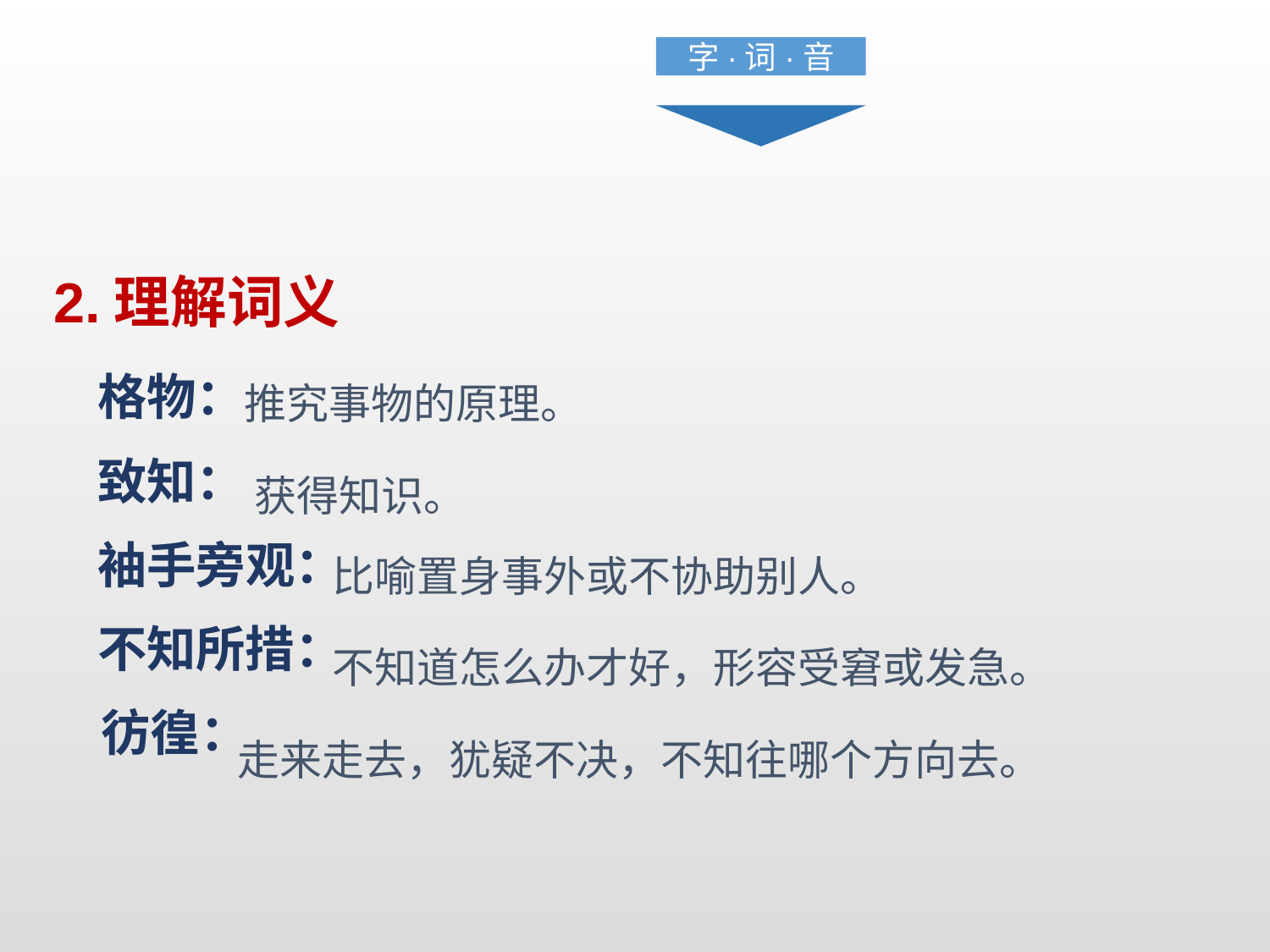

字·词·音

2.理解词义
     格物：
     致知：
     袖手旁观：
     不知所措：
　  彷徨：
推究事物的原理。
获得知识。
比喻置身事外或不协助别人。
不知道怎么办才好，形容受窘或发急。
走来走去，犹疑不决，不知往哪个方向去。